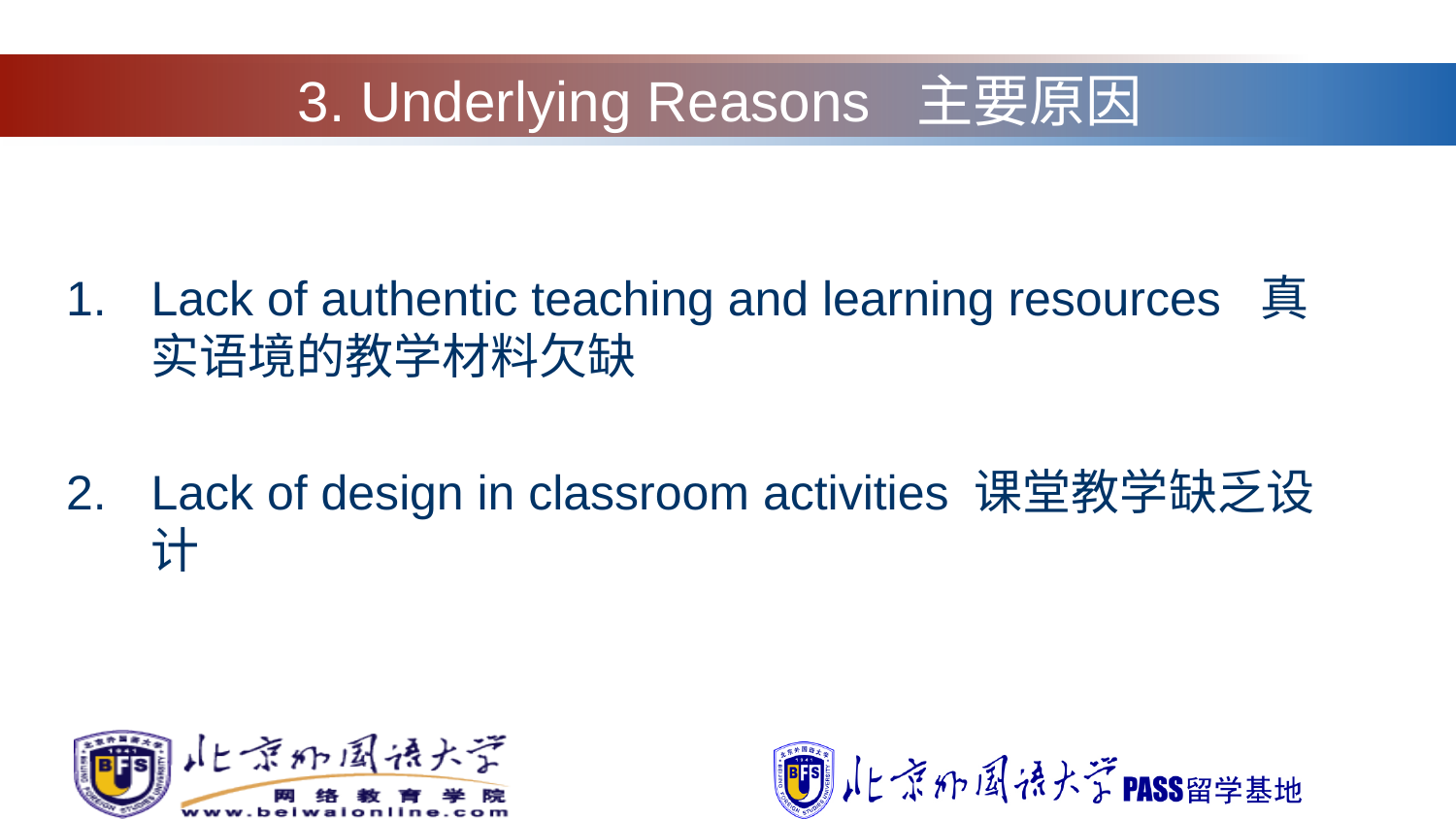

3. Underlying Reasons  主要原因
Lack of authentic teaching and learning resources  真实语境的教学材料欠缺

Lack of design in classroom activities 课堂教学缺乏设计